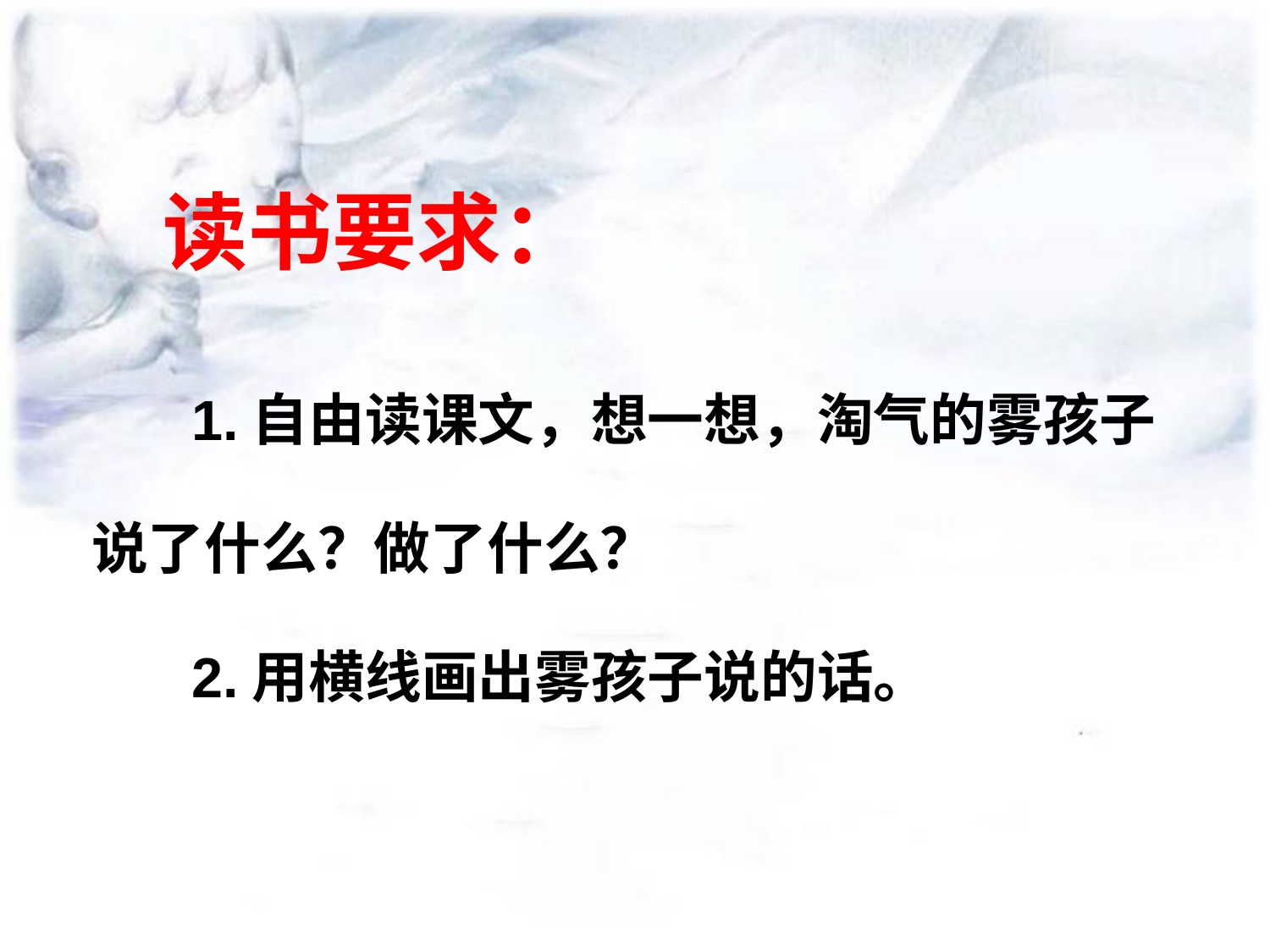

读书要求：
1.自由读课文，想一想，淘气的雾孩子说了什么？做了什么？
2.用横线画出雾孩子说的话。